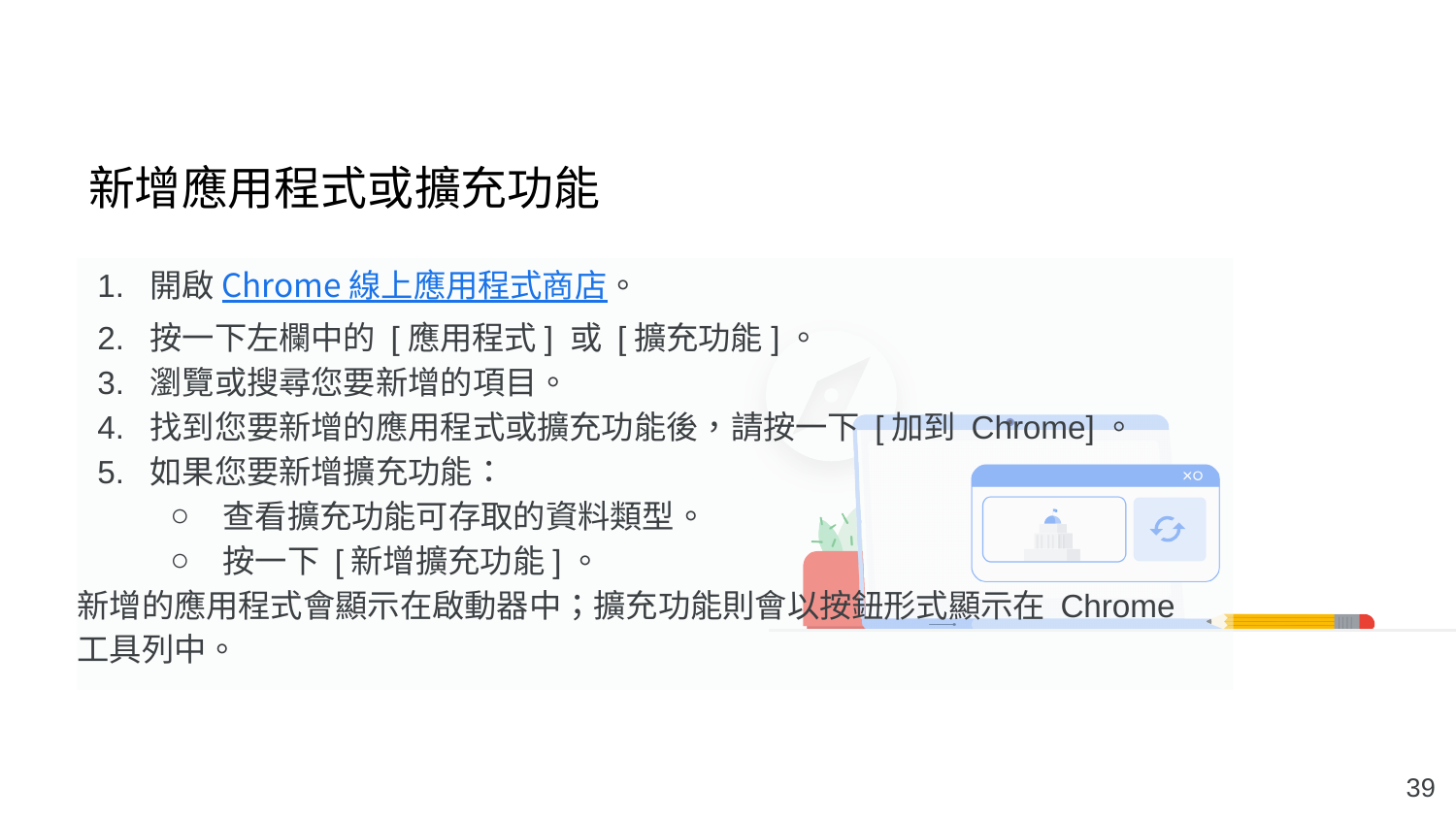

# 新增應用程式或擴充功能
開啟 Chrome 線上應用程式商店。
按一下左欄中的 [應用程式] 或 [擴充功能]。
瀏覽或搜尋您要新增的項目。
找到您要新增的應用程式或擴充功能後，請按一下 [加到 Chrome]。
如果您要新增擴充功能：
查看擴充功能可存取的資料類型。
按一下 [新增擴充功能]。
新增的應用程式會顯示在啟動器中；擴充功能則會以按鈕形式顯示在 Chrome 工具列中。

39